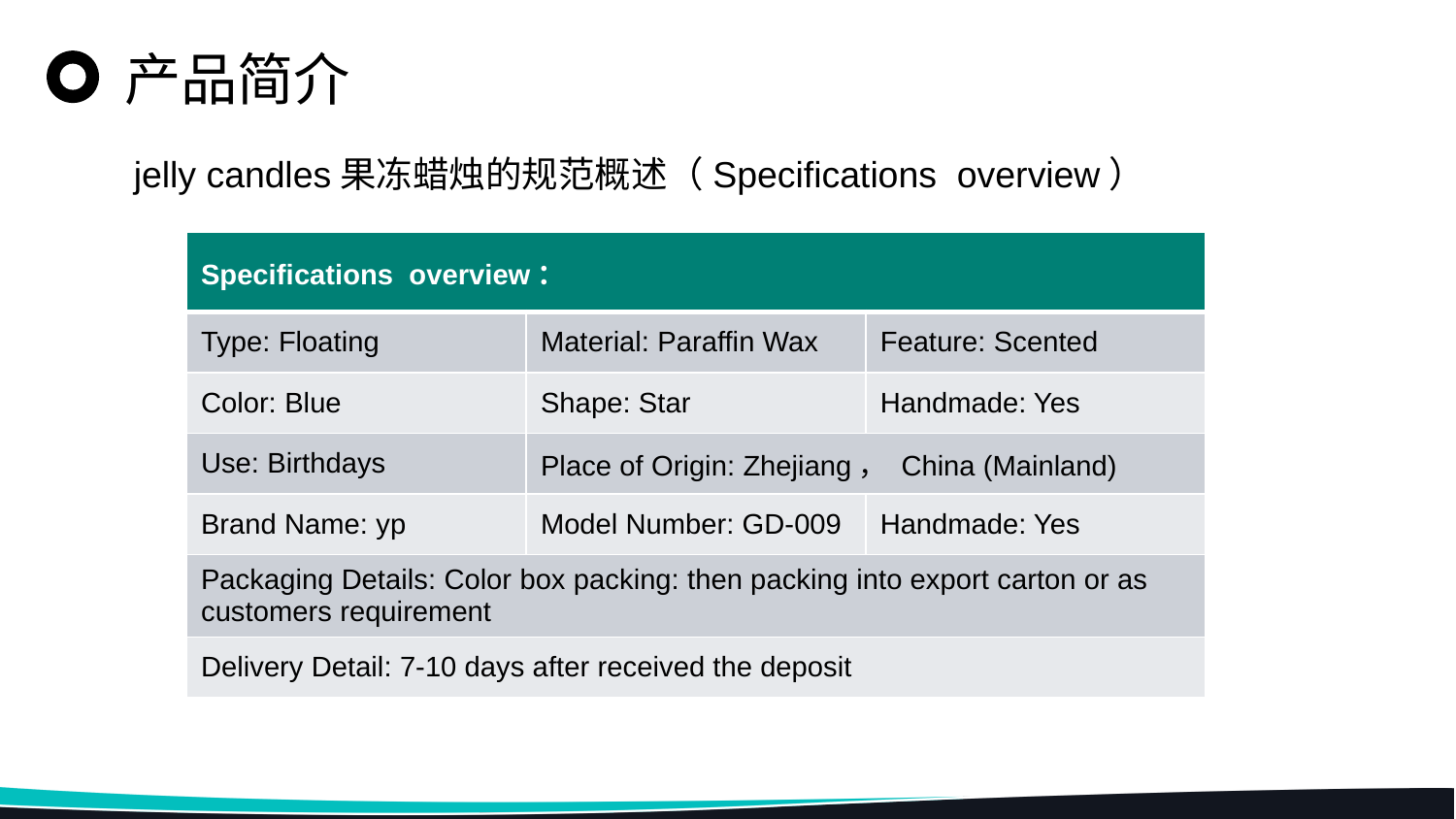

产品简介
jelly candles果冻蜡烛的规范概述（Specifications  overview）
| Specifications overview： |  |  |
| --- | --- | --- |
| Type: Floating | Material: Paraffin Wax | Feature: Scented |
| Color: Blue | Shape: Star | Handmade: Yes |
| Use: Birthdays | Place of Origin: Zhejiang， China (Mainland) |  |
| Brand Name: yp | Model Number: GD-009 | Handmade: Yes |
| Packaging Details: Color box packing: then packing into export carton or as customers requirement |  |  |
| Delivery Detail: 7-10 days after received the deposit |  |  |